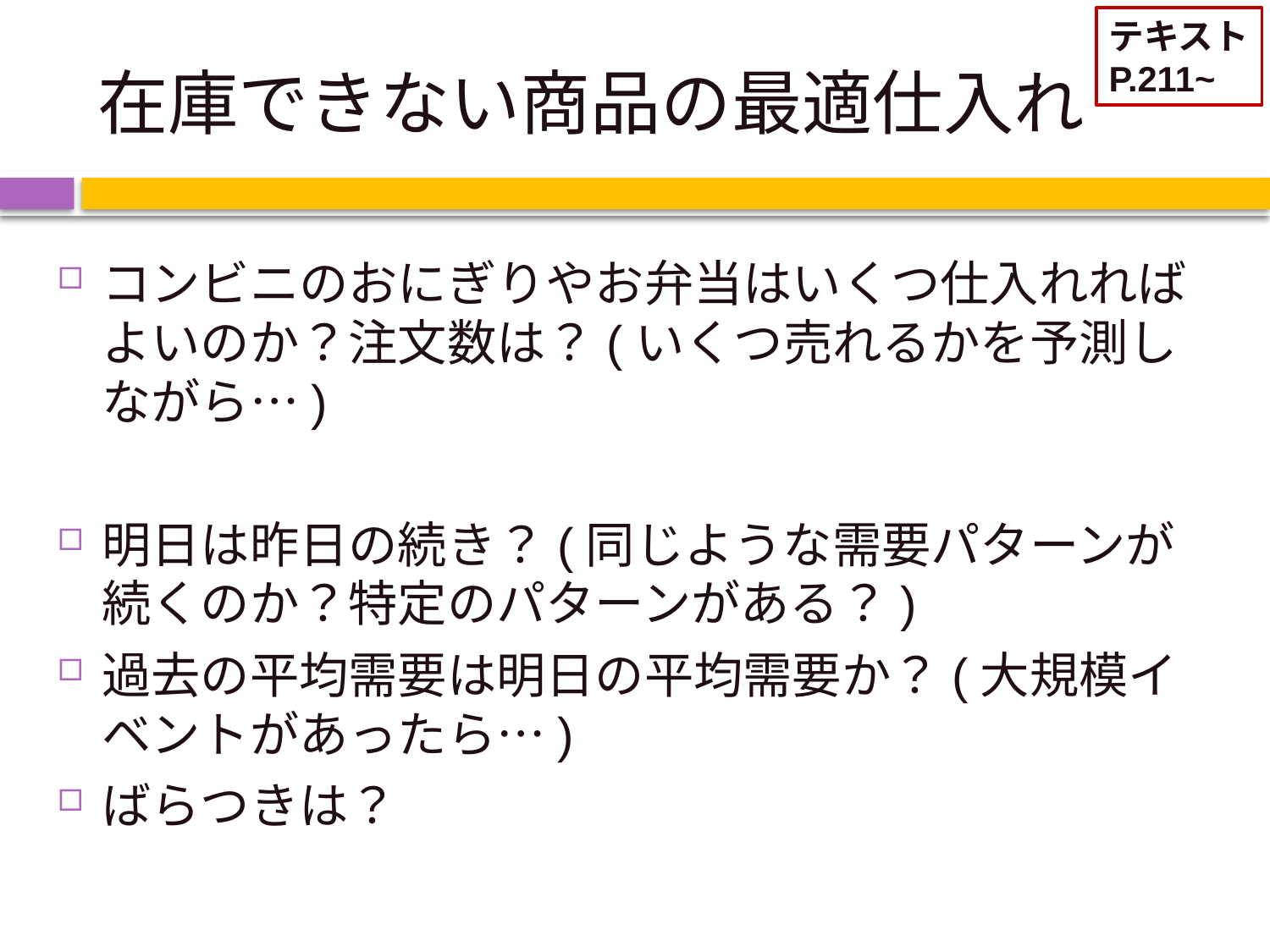

テキスト
P.211~
# 在庫できない商品の最適仕入れ
コンビニのおにぎりやお弁当はいくつ仕入れればよいのか？注文数は？(いくつ売れるかを予測しながら…)

明日は昨日の続き？(同じような需要パターンが続くのか？特定のパターンがある？)
過去の平均需要は明日の平均需要か？(大規模イベントがあったら…)
ばらつきは？